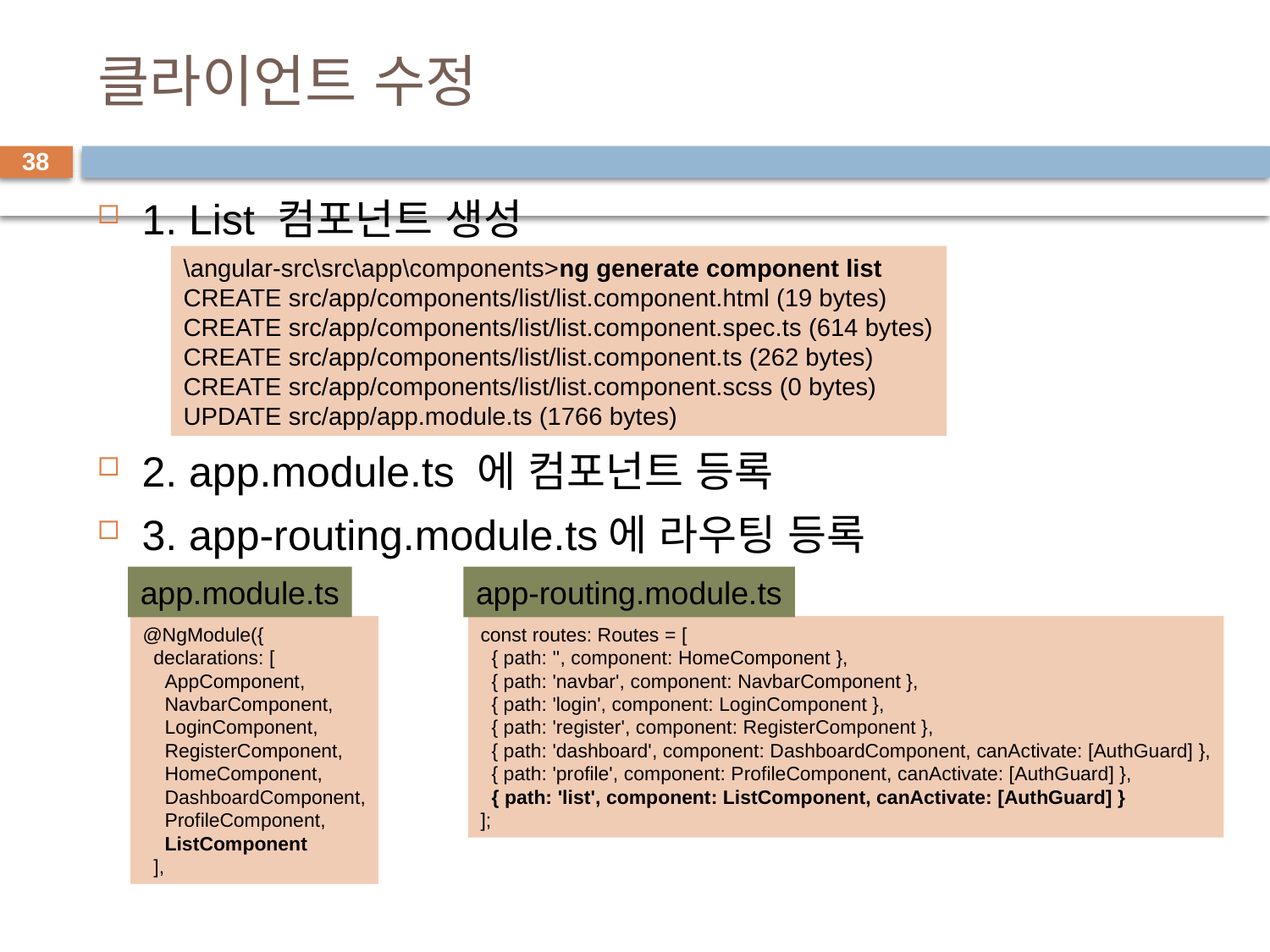

# 클라이언트 수정
38
1. List 컴포넌트 생성

2. app.module.ts 에 컴포넌트 등록
3. app-routing.module.ts에 라우팅 등록
\angular-src\src\app\components>ng generate component list
CREATE src/app/components/list/list.component.html (19 bytes)
CREATE src/app/components/list/list.component.spec.ts (614 bytes)
CREATE src/app/components/list/list.component.ts (262 bytes)
CREATE src/app/components/list/list.component.scss (0 bytes)
UPDATE src/app/app.module.ts (1766 bytes)
app.module.ts
app-routing.module.ts
@NgModule({
  declarations: [
    AppComponent,
    NavbarComponent,
    LoginComponent,
    RegisterComponent,
    HomeComponent,
    DashboardComponent,
    ProfileComponent,
    ListComponent
  ],
const routes: Routes = [
  { path: '', component: HomeComponent },
  { path: 'navbar', component: NavbarComponent },
  { path: 'login', component: LoginComponent },
  { path: 'register', component: RegisterComponent },
  { path: 'dashboard', component: DashboardComponent, canActivate: [AuthGuard] },
  { path: 'profile', component: ProfileComponent, canActivate: [AuthGuard] },
  { path: 'list', component: ListComponent, canActivate: [AuthGuard] }
];